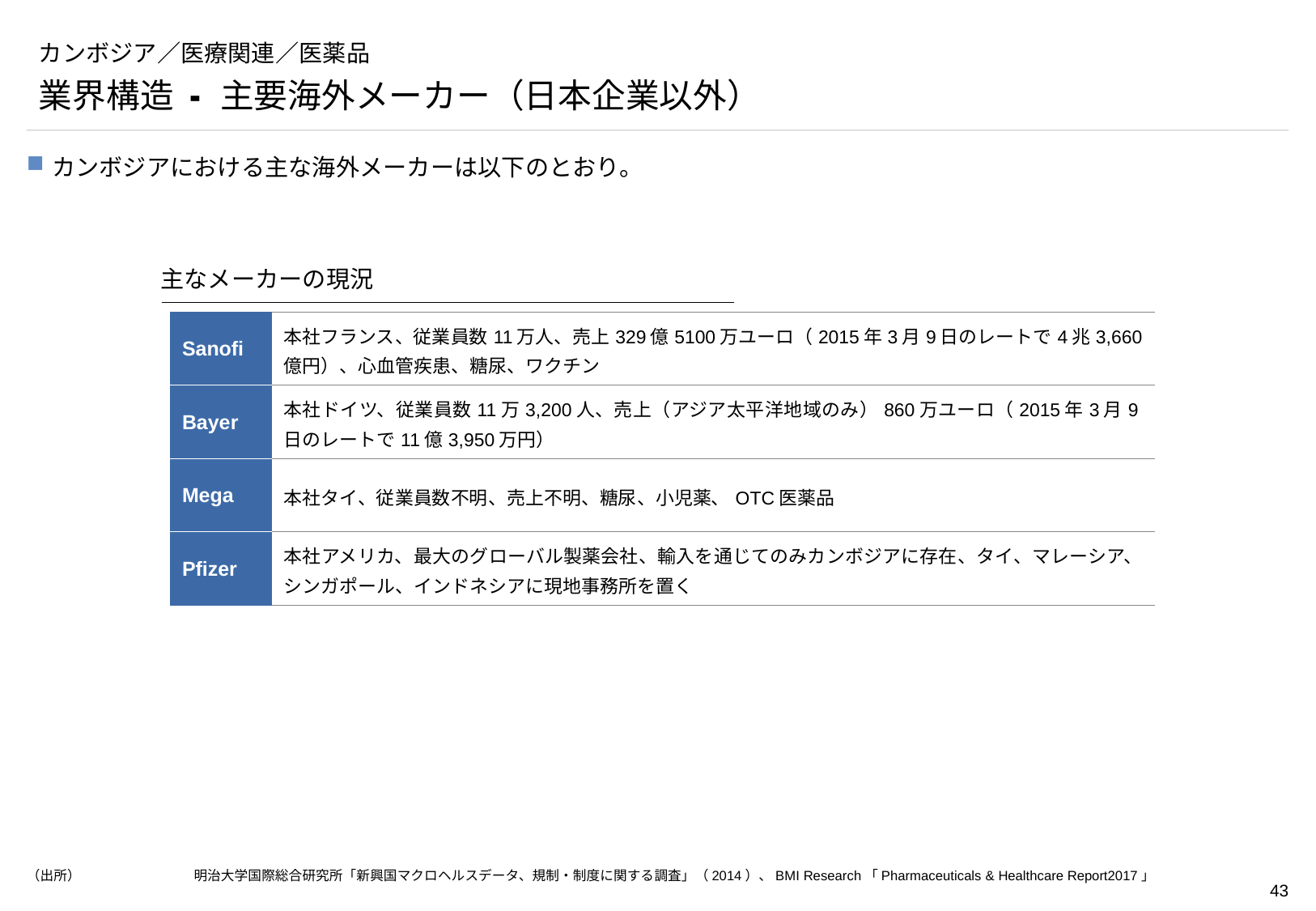

# カンボジア／医療関連／医薬品
業界構造 - 主要海外メーカー（日本企業以外）
カンボジアにおける主な海外メーカーは以下のとおり。
主なメーカーの現況
| Sanofi | 本社フランス、従業員数11万人、売上329億5100万ユーロ（2015年3月9日のレートで4兆3,660億円）、心血管疾患、糖尿、ワクチン |
| --- | --- |
| Bayer | 本社ドイツ、従業員数11万3,200人、売上（アジア太平洋地域のみ）860万ユーロ（2015年3月9日のレートで11億3,950万円） |
| Mega | 本社タイ、従業員数不明、売上不明、糖尿、小児薬、OTC医薬品 |
| Pfizer | 本社アメリカ、最大のグローバル製薬会社、輸入を通じてのみカンボジアに存在、タイ、マレーシア、シンガポール、インドネシアに現地事務所を置く |
（出所）	明治大学国際総合研究所「新興国マクロヘルスデータ、規制・制度に関する調査」（2014）、BMI Research「Pharmaceuticals & Healthcare Report2017」